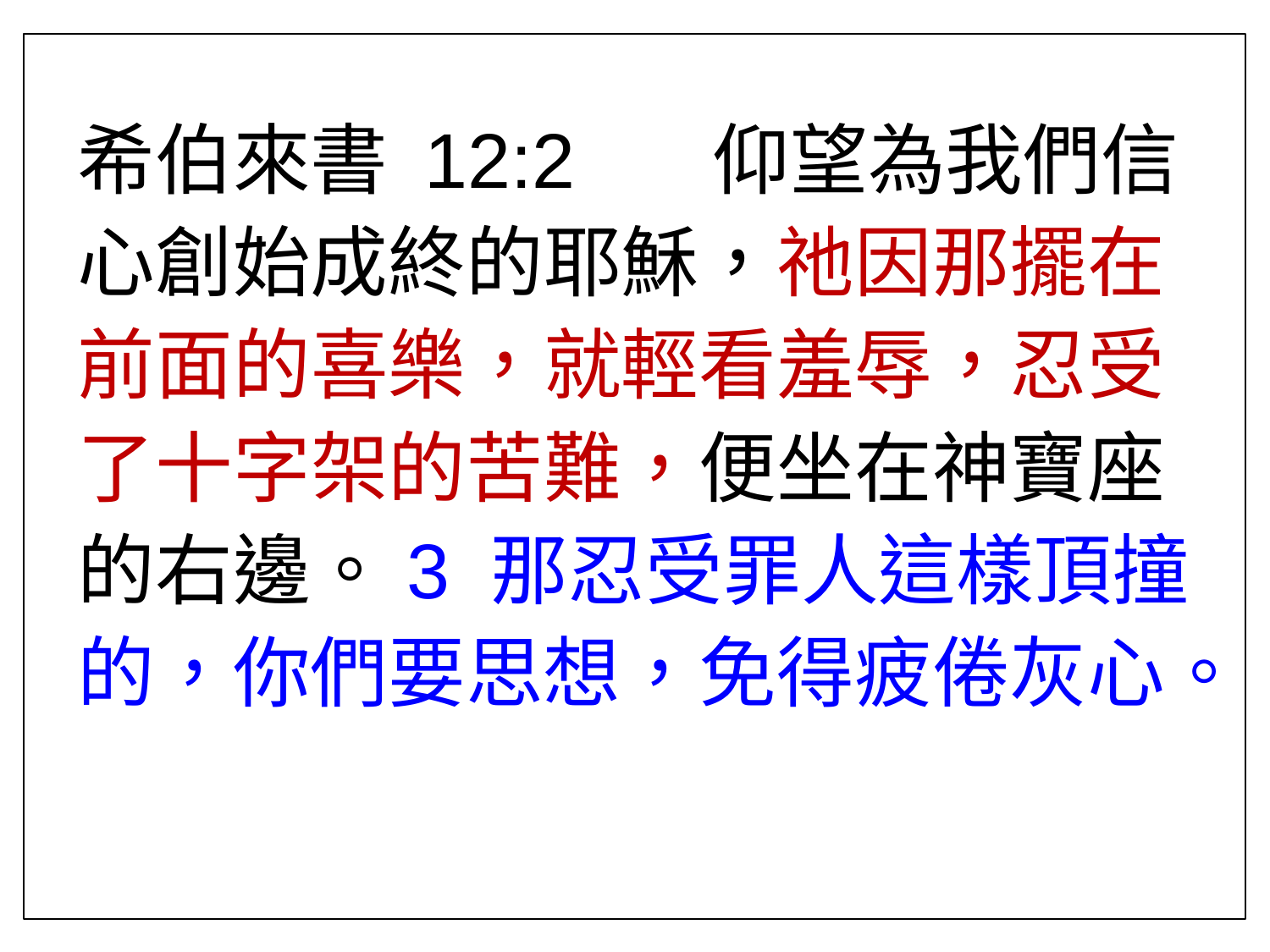

希伯來書 12:2 	仰望為我們信心創始成終的耶穌，祂因那擺在前面的喜樂，就輕看羞辱，忍受了十字架的苦難，便坐在神寶座的右邊。3 那忍受罪人這樣頂撞的，你們要思想，免得疲倦灰心。